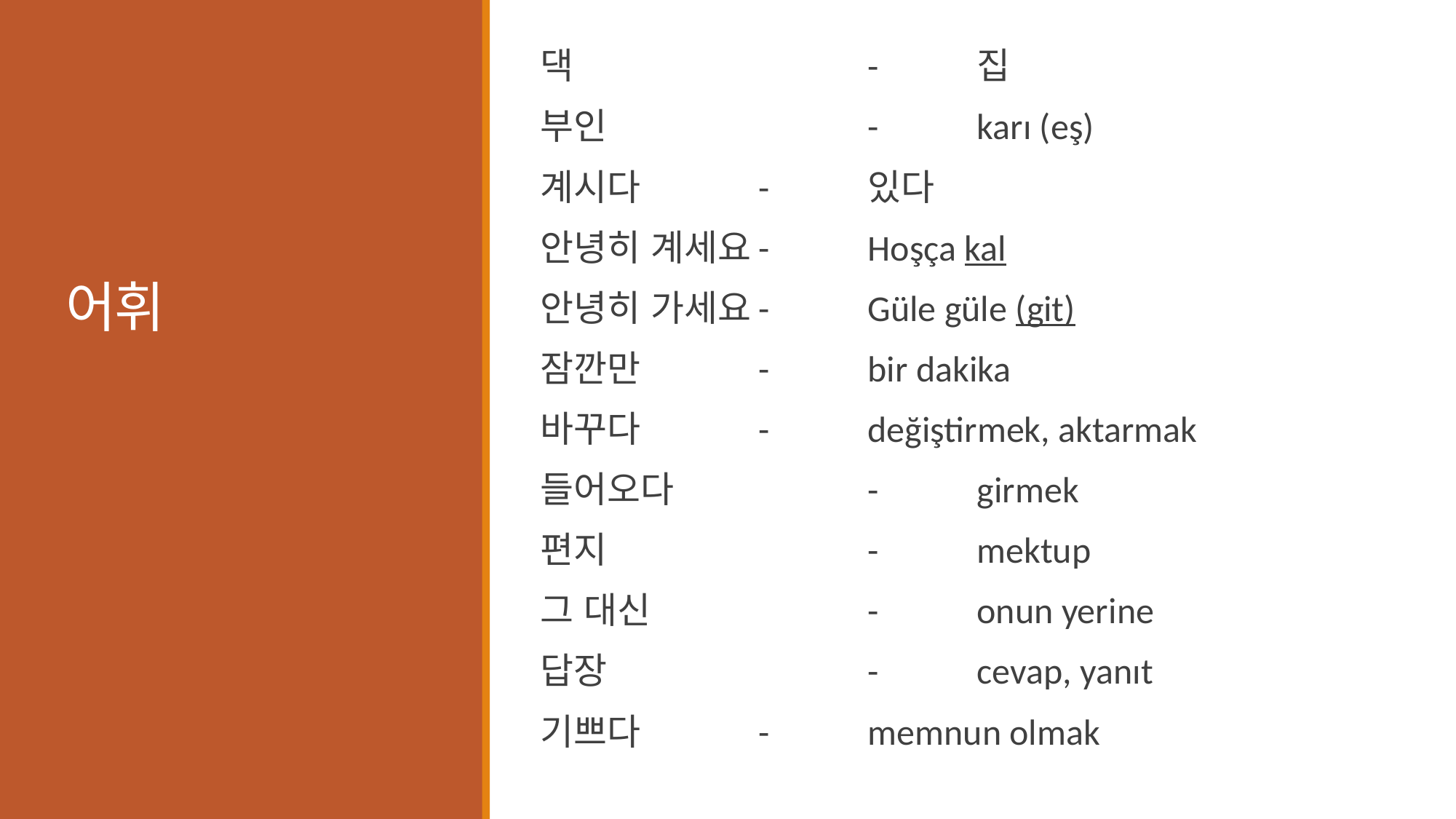

댁			-	집
부인			-	karı (eş)
계시다		-	있다
안녕히 계세요	-	Hoşça kal
안녕히 가세요	-	Güle güle (git)
잠깐만		-	bir dakika
바꾸다		-	değiştirmek, aktarmak
들어오다		-	girmek
편지			-	mektup
그 대신		-	onun yerine
답장			-	cevap, yanıt
기쁘다		-	memnun olmak
# 어휘